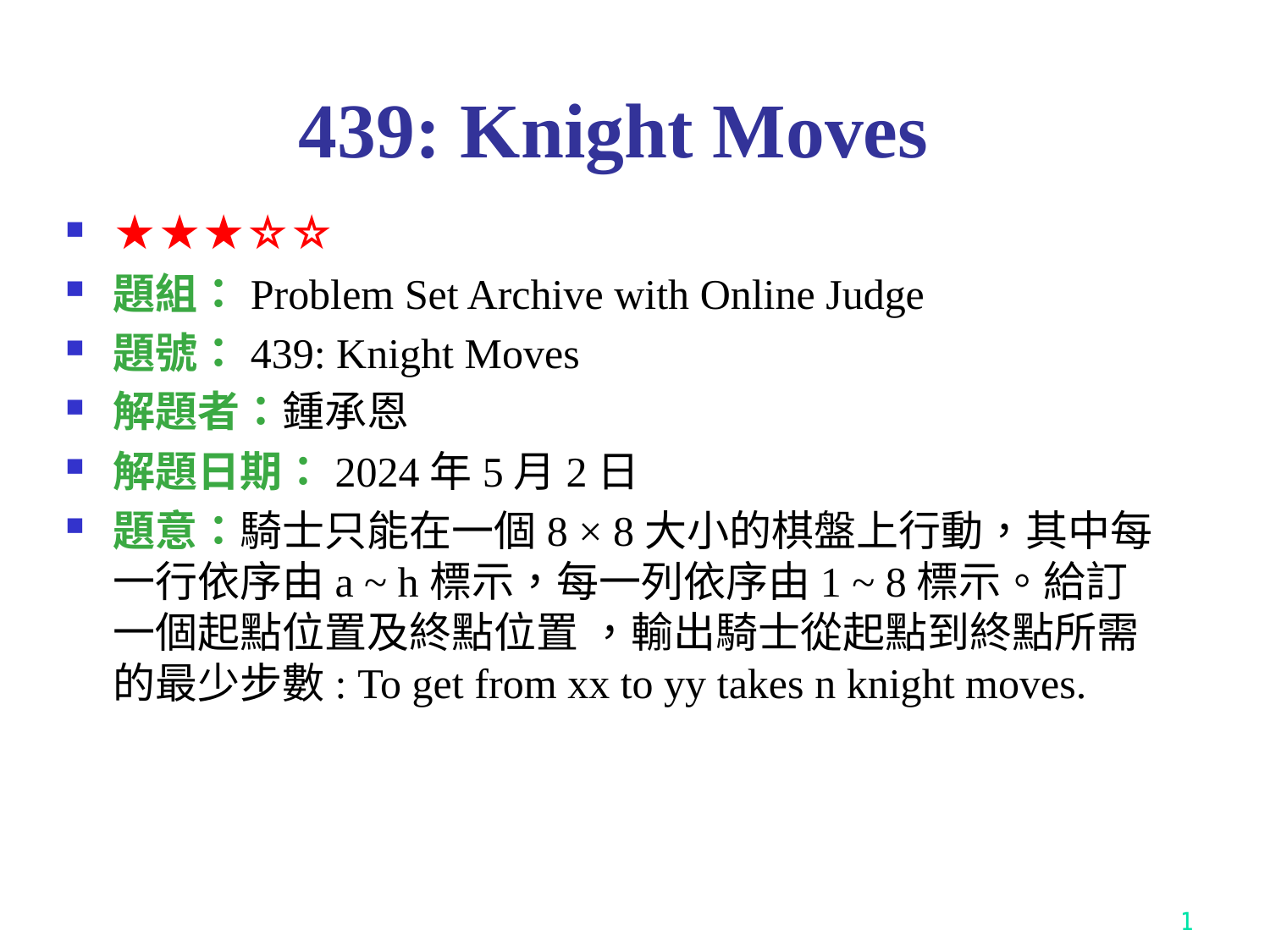

# 439: Knight Moves
★★★☆☆
題組：Problem Set Archive with Online Judge
題號：439: Knight Moves
解題者：鍾承恩
解題日期：2024年5月2日
題意：騎士只能在一個8 × 8大小的棋盤上行動，其中每一行依序由a ~ h標示，每一列依序由1 ~ 8標示。給訂一個起點位置及終點位置 ，輸出騎士從起點到終點所需的最少步數: To get from xx to yy takes n knight moves.
1